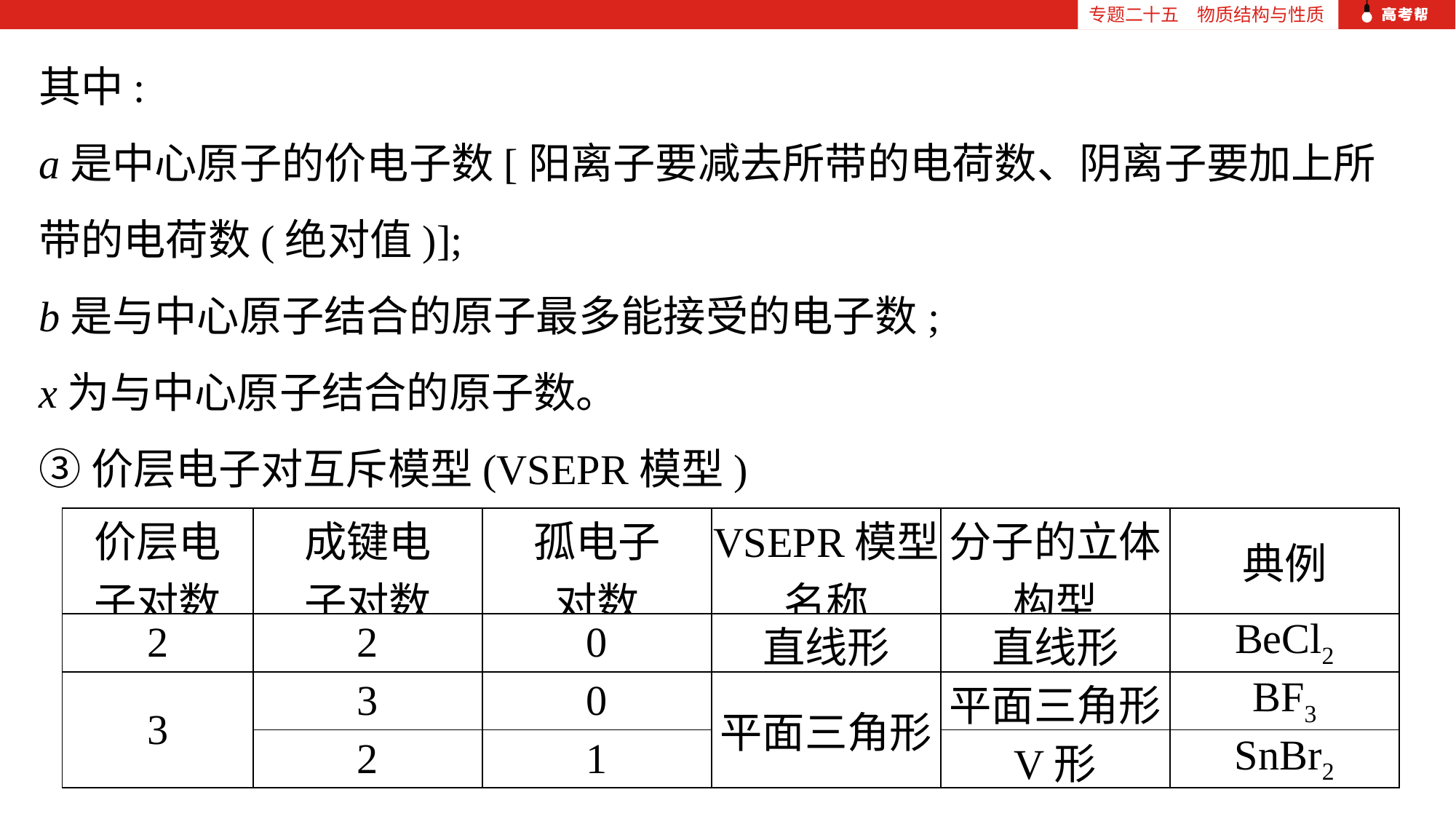

专题二十五　物质结构与性质
其中:
a是中心原子的价电子数[阳离子要减去所带的电荷数、阴离子要加上所带的电荷数(绝对值)];
b是与中心原子结合的原子最多能接受的电子数;
x为与中心原子结合的原子数。
③价层电子对互斥模型(VSEPR模型)

| 价层电 子对数 | 成键电 子对数 | 孤电子 对数 | VSEPR模型 名称 | 分子的立体 构型 | 典例 |
| --- | --- | --- | --- | --- | --- |
| 2 | 2 | 0 | 直线形 | 直线形 | BeCl2 |
| 3 | 3 | 0 | 平面三角形 | 平面三角形 | BF3 |
|  | 2 | 1 |  | V形 | SnBr2 |